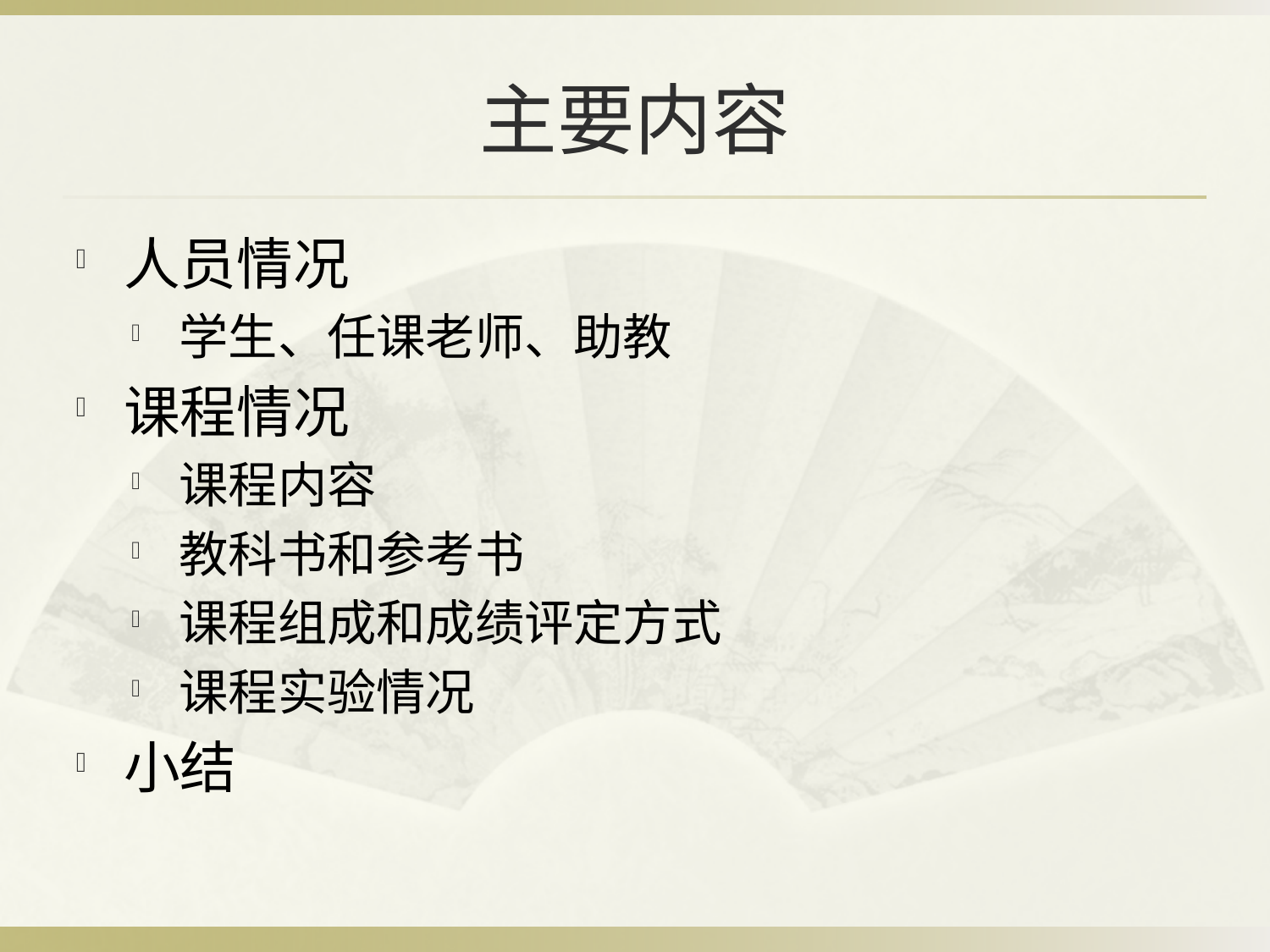

# 主要内容
人员情况
学生、任课老师、助教
课程情况
课程内容
教科书和参考书
课程组成和成绩评定方式
课程实验情况
小结